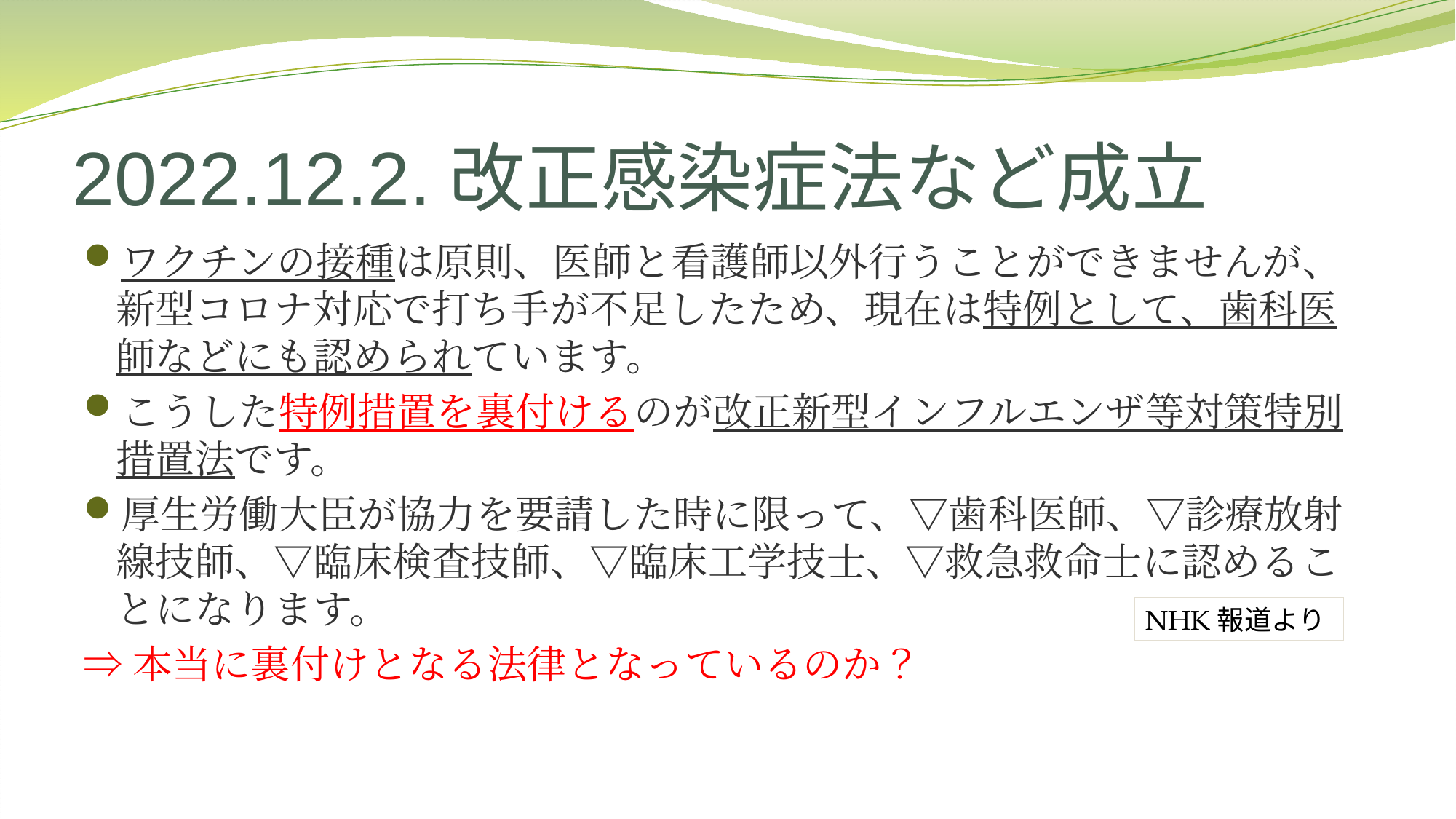

# 2022.12.2.改正感染症法など成立
ワクチンの接種は原則、医師と看護師以外行うことができませんが、新型コロナ対応で打ち手が不足したため、現在は特例として、歯科医師などにも認められています。
こうした特例措置を裏付けるのが改正新型インフルエンザ等対策特別措置法です。
厚生労働大臣が協力を要請した時に限って、▽歯科医師、▽診療放射線技師、▽臨床検査技師、▽臨床工学技士、▽救急救命士に認めることになります。
⇒本当に裏付けとなる法律となっているのか？
NHK報道より